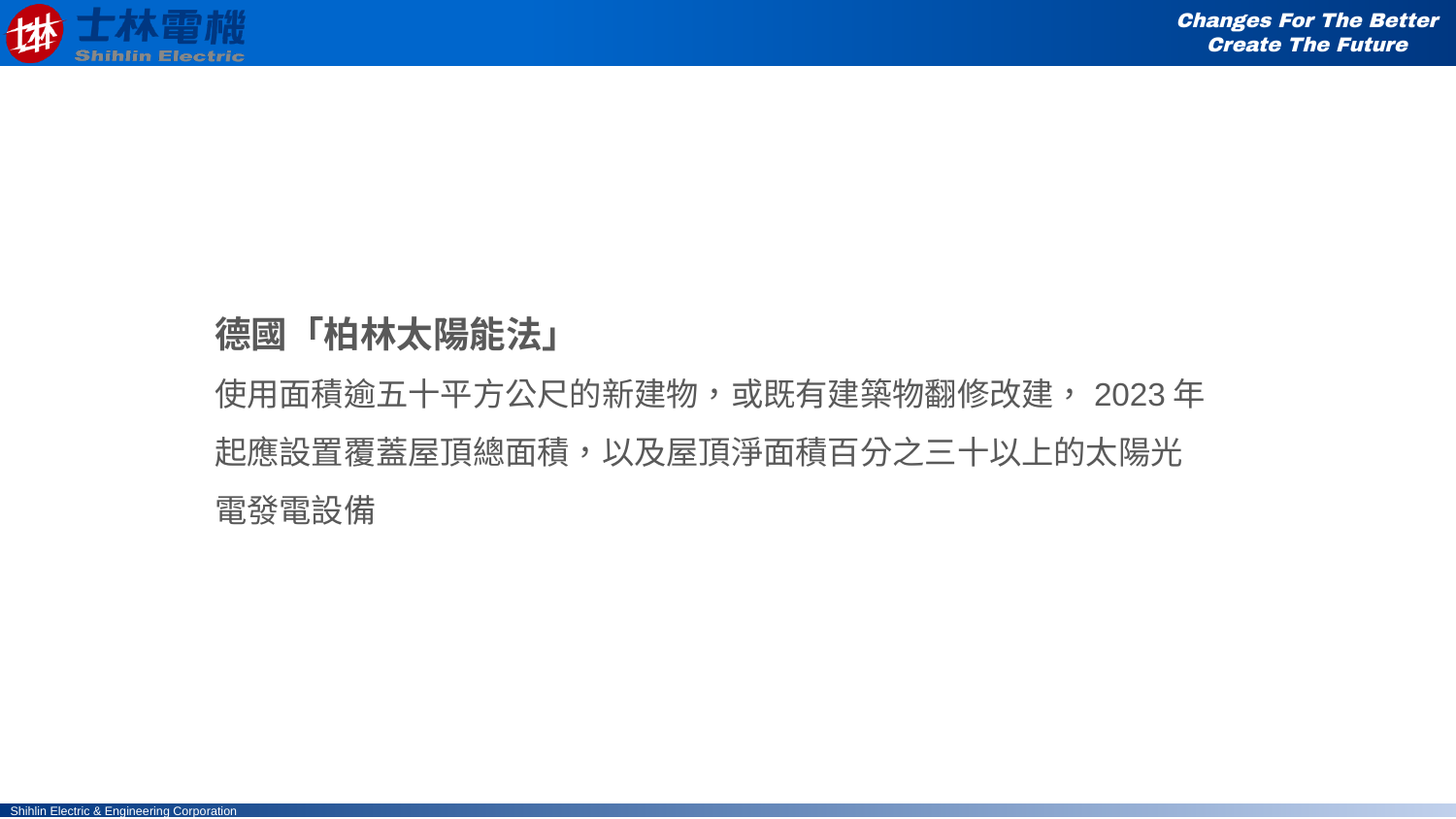

德國「柏林太陽能法」
使用面積逾五十平方公尺的新建物，或既有建築物翻修改建，2023年起應設置覆蓋屋頂總面積，以及屋頂淨面積百分之三十以上的太陽光電發電設備